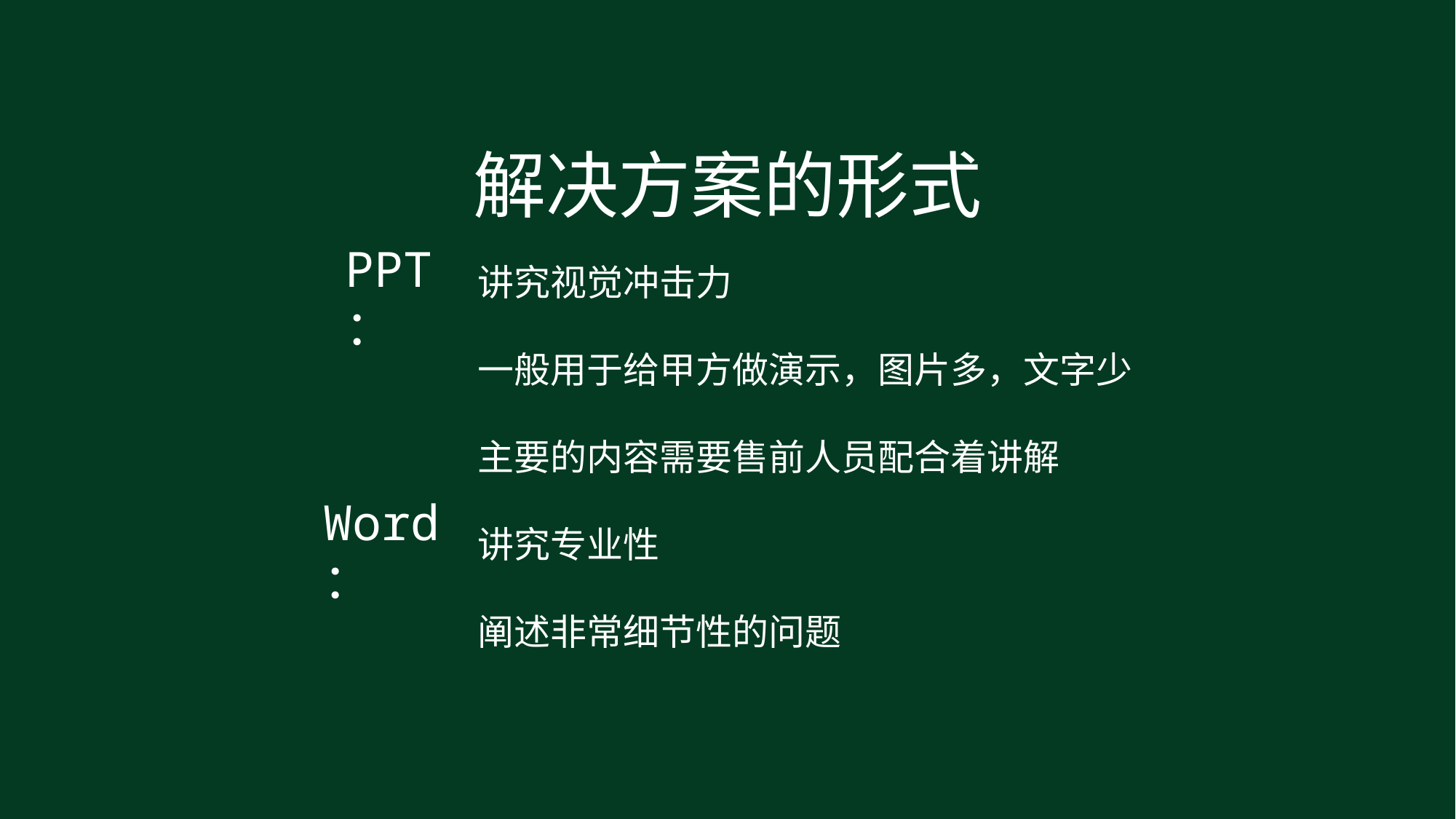

解决方案的形式

讲究视觉冲击力
一般用于给甲方做演示，图片多，文字少
主要的内容需要售前人员配合着讲解
讲究专业性
阐述非常细节性的问题
PPT：
Word：